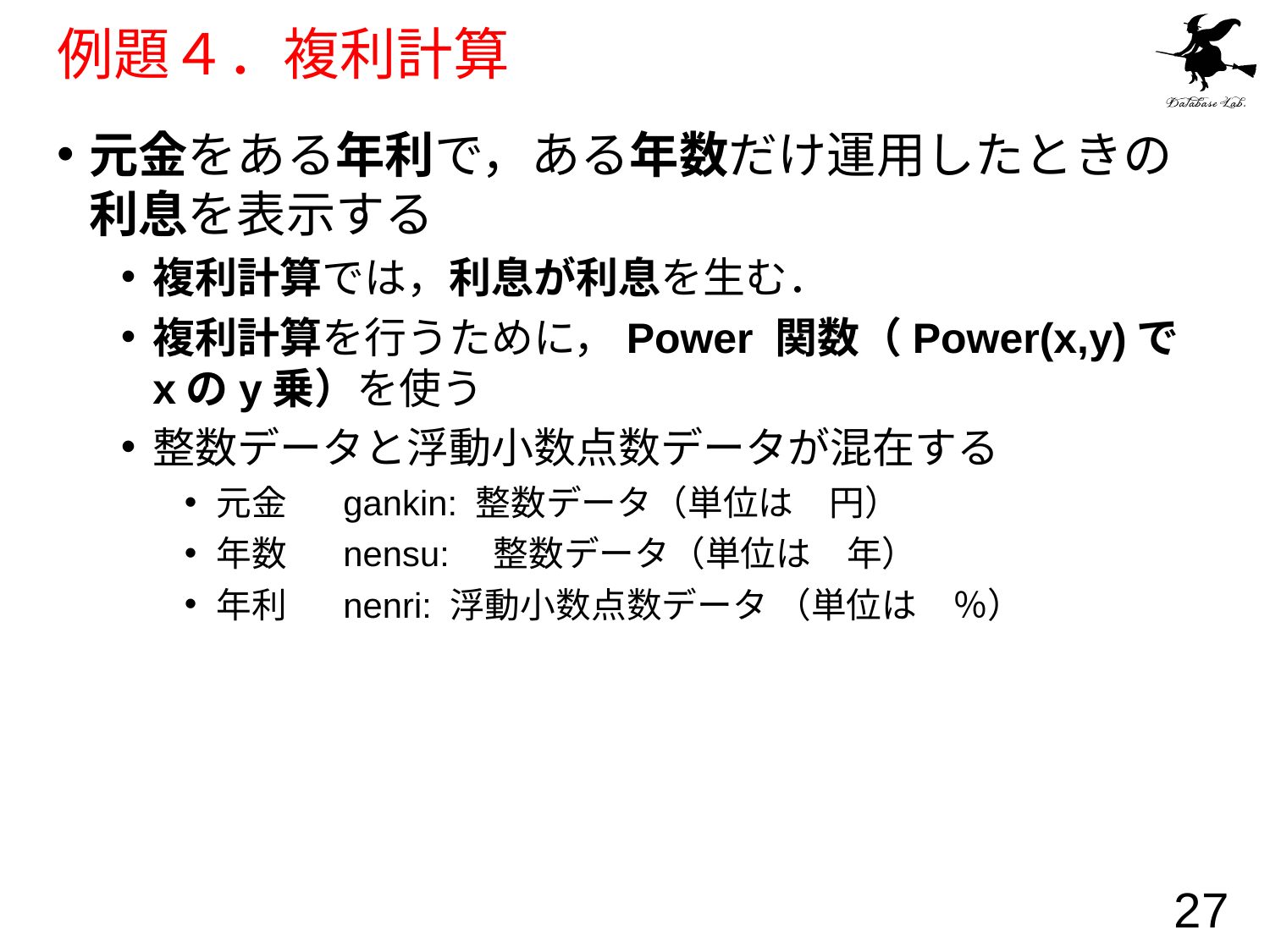

# 例題４．複利計算
元金をある年利で，ある年数だけ運用したときの利息を表示する
複利計算では，利息が利息を生む．
複利計算を行うために，Power 関数（Power(x,y)でxのy乗）を使う
整数データと浮動小数点数データが混在する
元金	gankin: 整数データ（単位は　円）
年数 	nensu:　整数データ（単位は　年）
年利	nenri: 浮動小数点数データ （単位は　％）

27